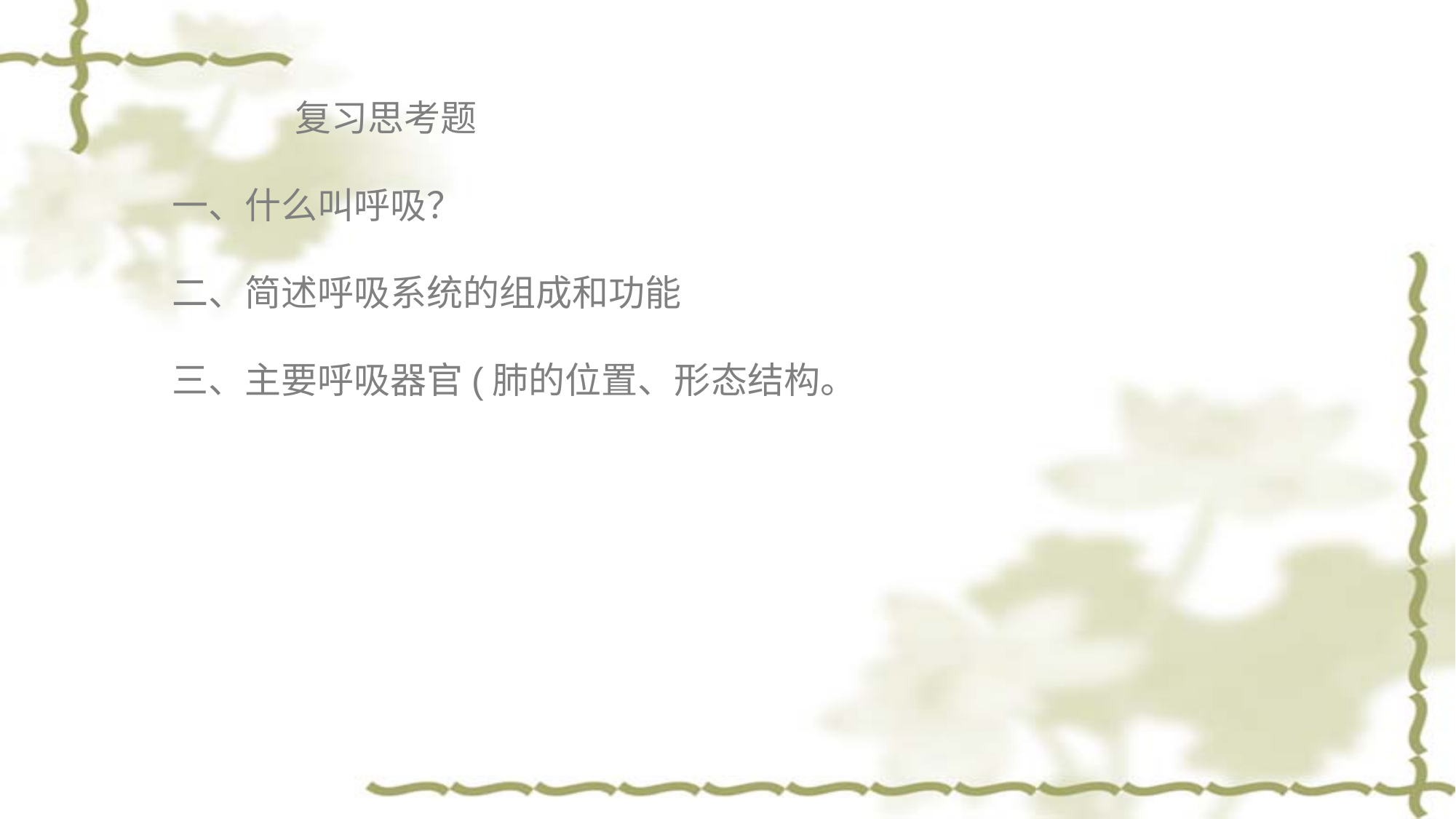

复习思考题

一、什么叫呼吸？

二、简述呼吸系统的组成和功能

三、主要呼吸器官(肺的位置、形态结构。